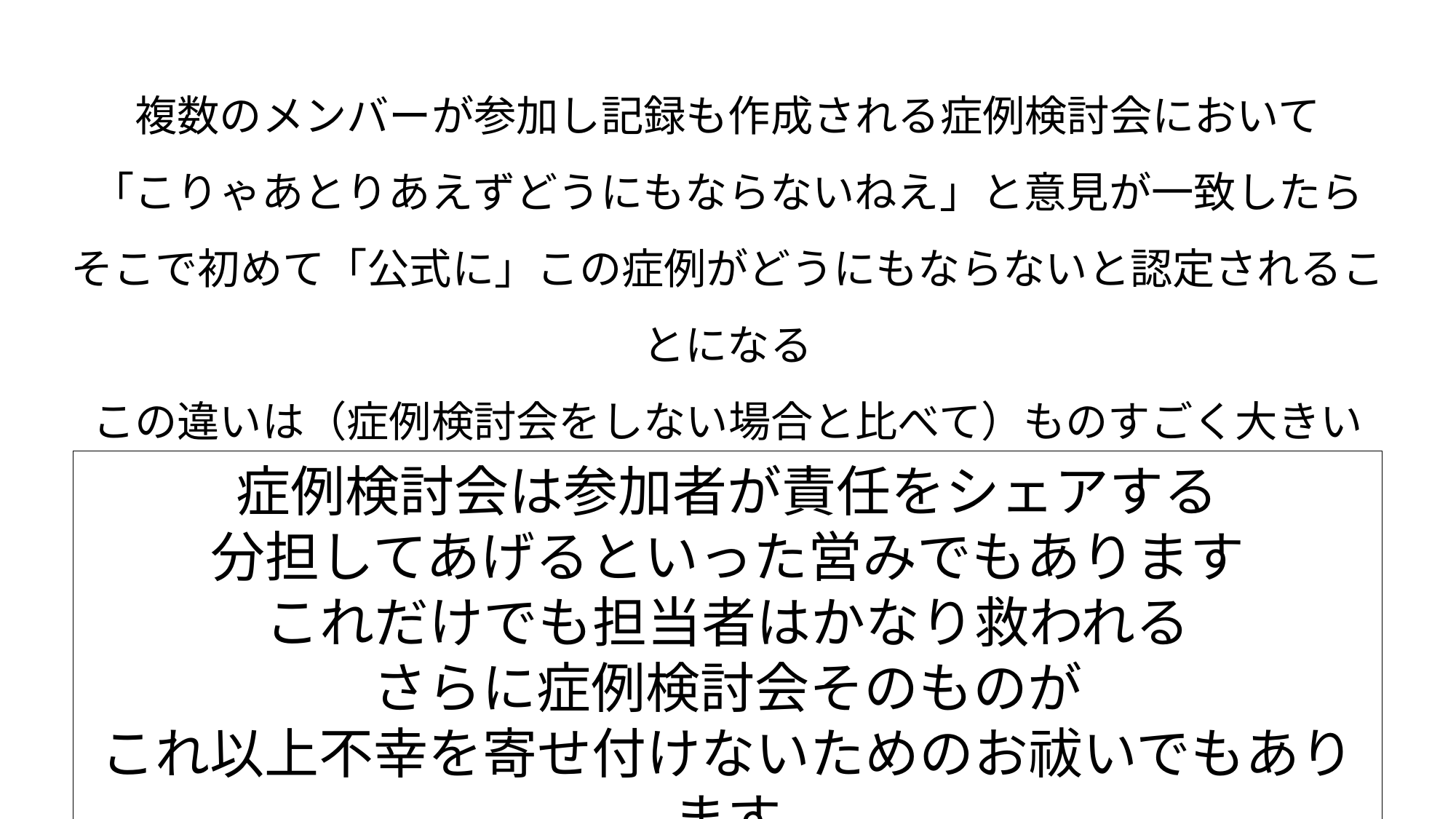

複数のメンバーが参加し記録も作成される症例検討会において
「こりゃあとりあえずどうにもならないねえ」と意見が一致したら
そこで初めて「公式に」この症例がどうにもならないと認定されることになる
この違いは（症例検討会をしない場合と比べて）ものすごく大きい
症例検討会は参加者が責任をシェアする
分担してあげるといった営みでもあります
これだけでも担当者はかなり救われる
さらに症例検討会そのものが
これ以上不幸を寄せ付けないためのお祓いでもあります